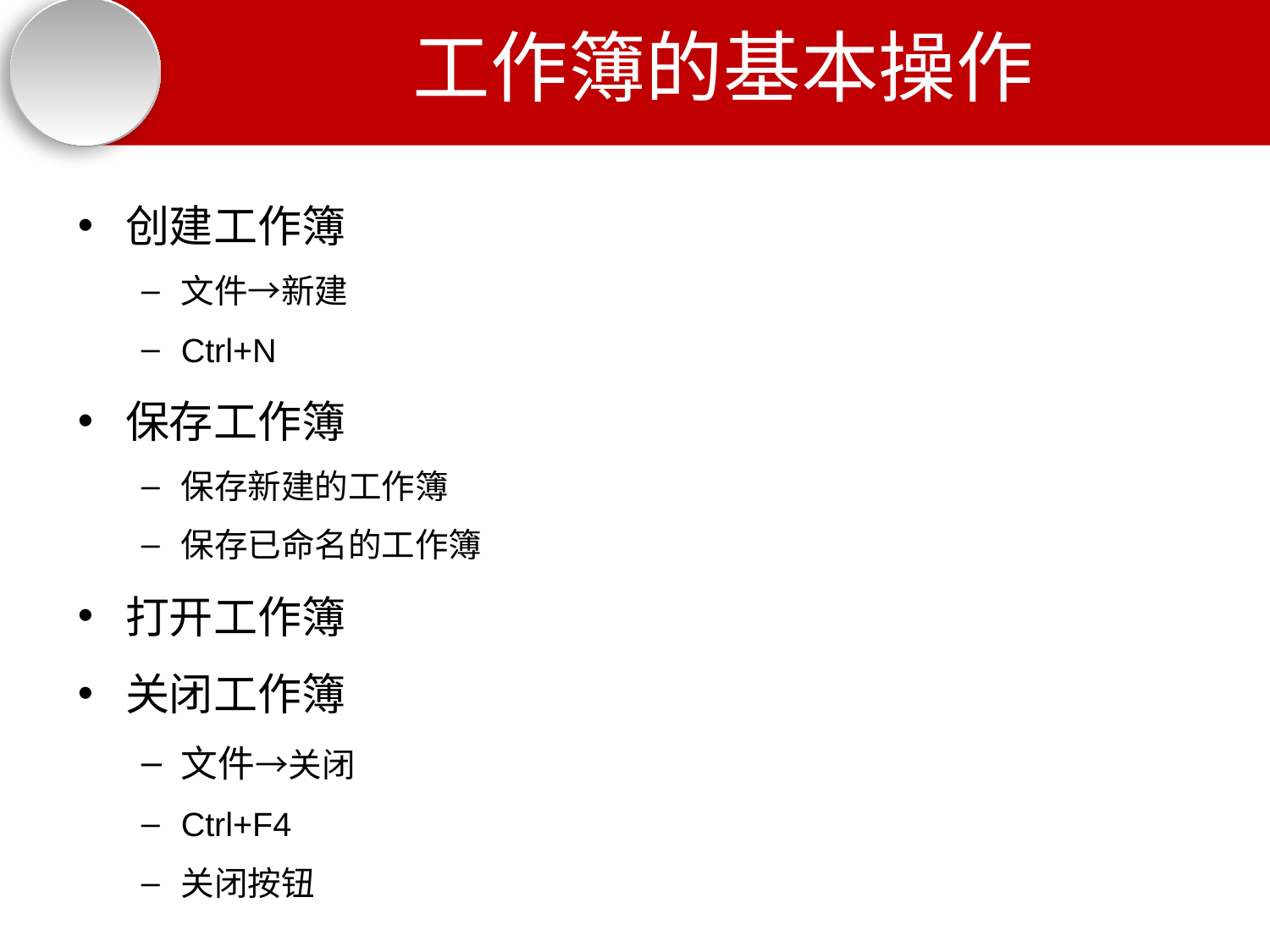

# 工作簿的基本操作
创建工作簿
文件→新建
Ctrl+N
保存工作簿
保存新建的工作簿
保存已命名的工作簿
打开工作簿
关闭工作簿
文件→关闭
Ctrl+F4
关闭按钮

7